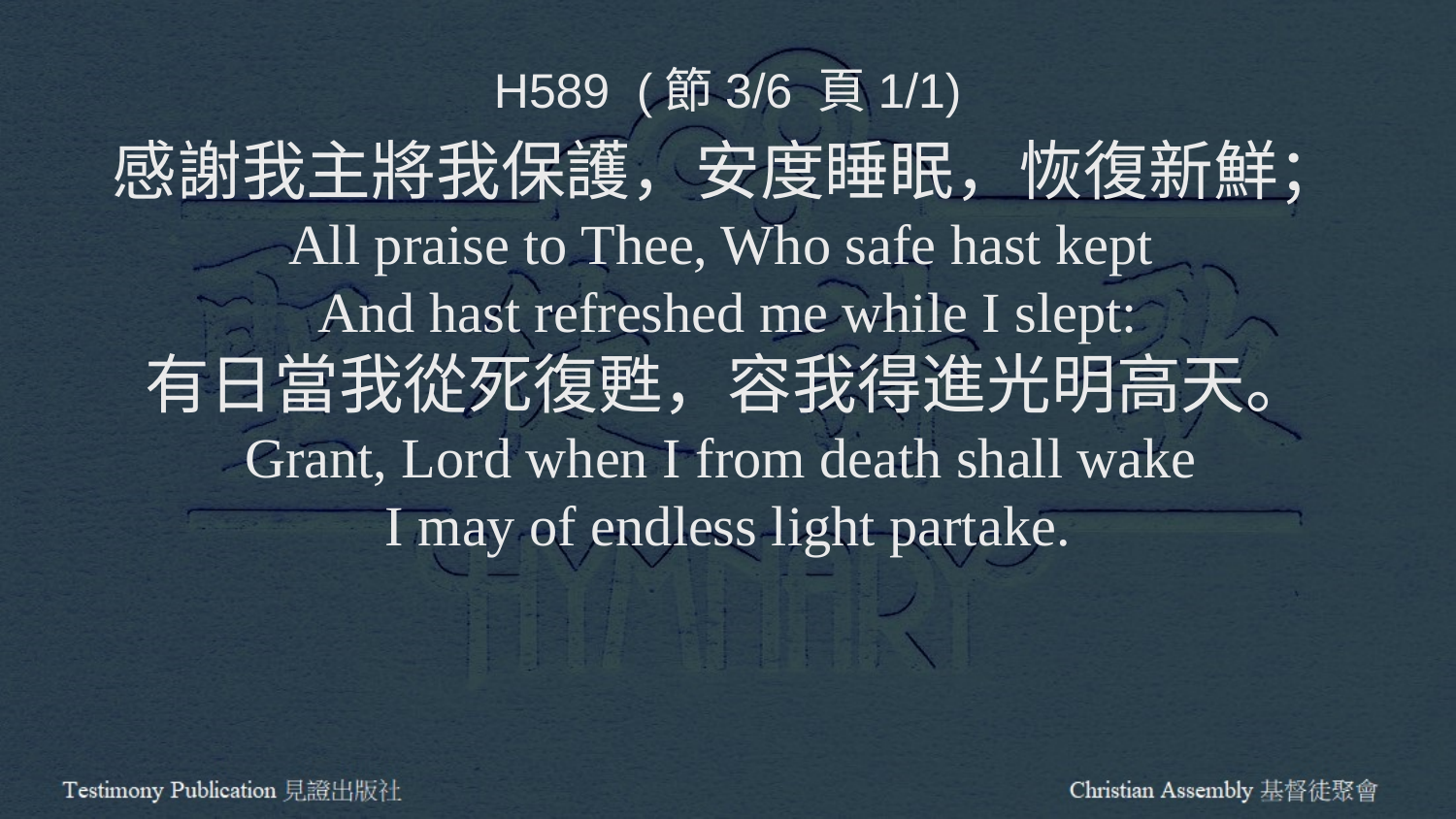

H589  (節3/6 頁1/1)
感謝我主將我保護，安度睡眠，恢復新鮮；
All praise to Thee, Who safe hast kept
And hast refreshed me while I slept:
有日當我從死復甦，容我得進光明高天。
Grant, Lord when I from death shall wake
I may of endless light partake.